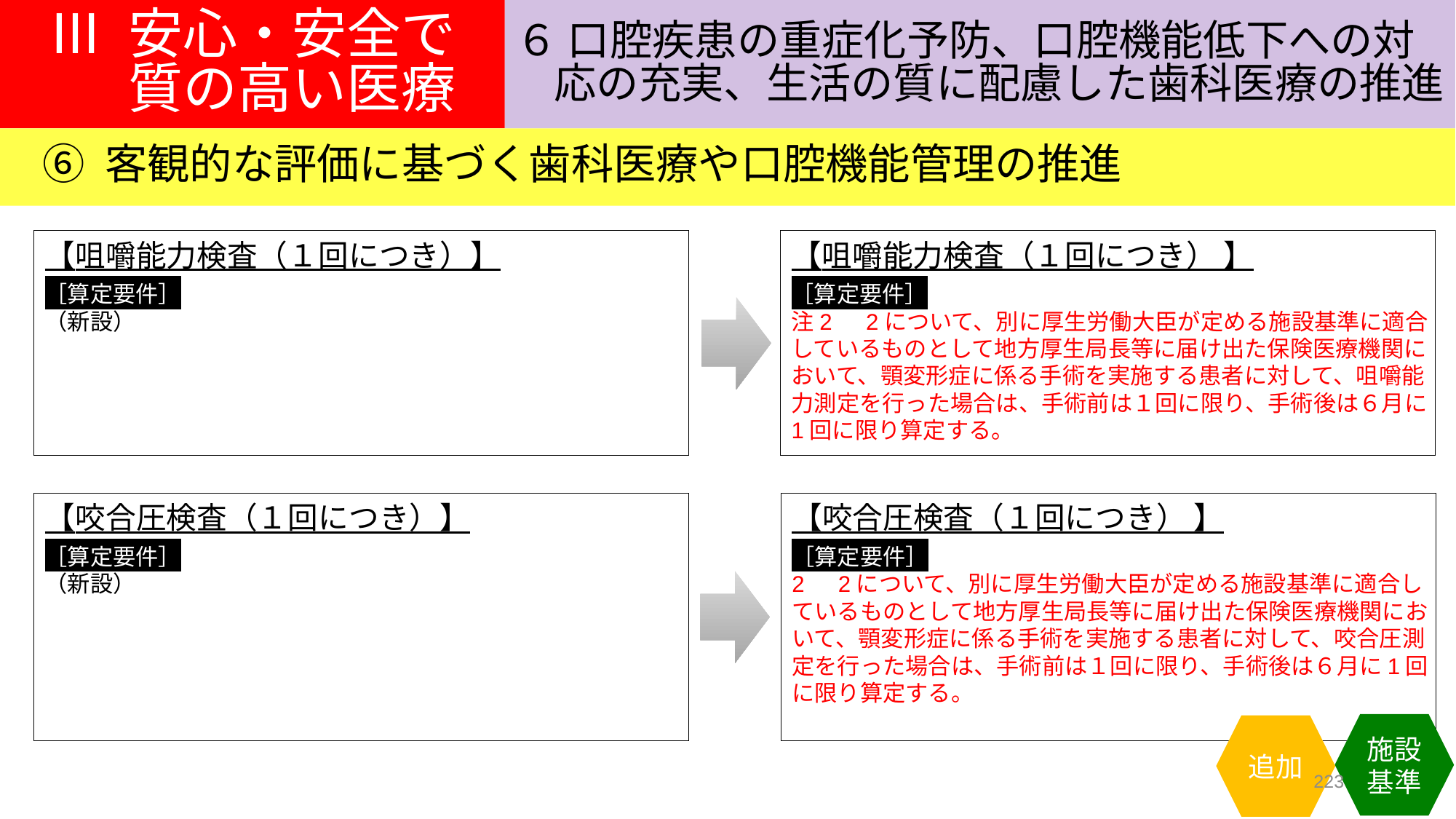

Ⅲ 安心・安全で
質の高い医療
６ 口腔疾患の重症化予防、口腔機能低下への対
応の充実、生活の質に配慮した歯科医療の推進
⑥ 客観的な評価に基づく歯科医療や口腔機能管理の推進
【咀嚼能力検査（１回につき）】

［算定要件］
（新設）

【咀嚼能力検査（１回につき） 】

［算定要件］
注2　2について、別に厚生労働大臣が定める施設基準に適合しているものとして地方厚生局長等に届け出た保険医療機関において、顎変形症に係る手術を実施する患者に対して、咀嚼能力測定を行った場合は、手術前は１回に限り、手術後は６月に1回に限り算定する。

【咬合圧検査（１回につき）】

［算定要件］
（新設）

【咬合圧検査（１回につき） 】

［算定要件］
2　2について、別に厚生労働大臣が定める施設基準に適合しているものとして地方厚生局長等に届け出た保険医療機関において、顎変形症に係る手術を実施する患者に対して、咬合圧測定を行った場合は、手術前は１回に限り、手術後は６月に1回に限り算定する。

施設基準
追加
223